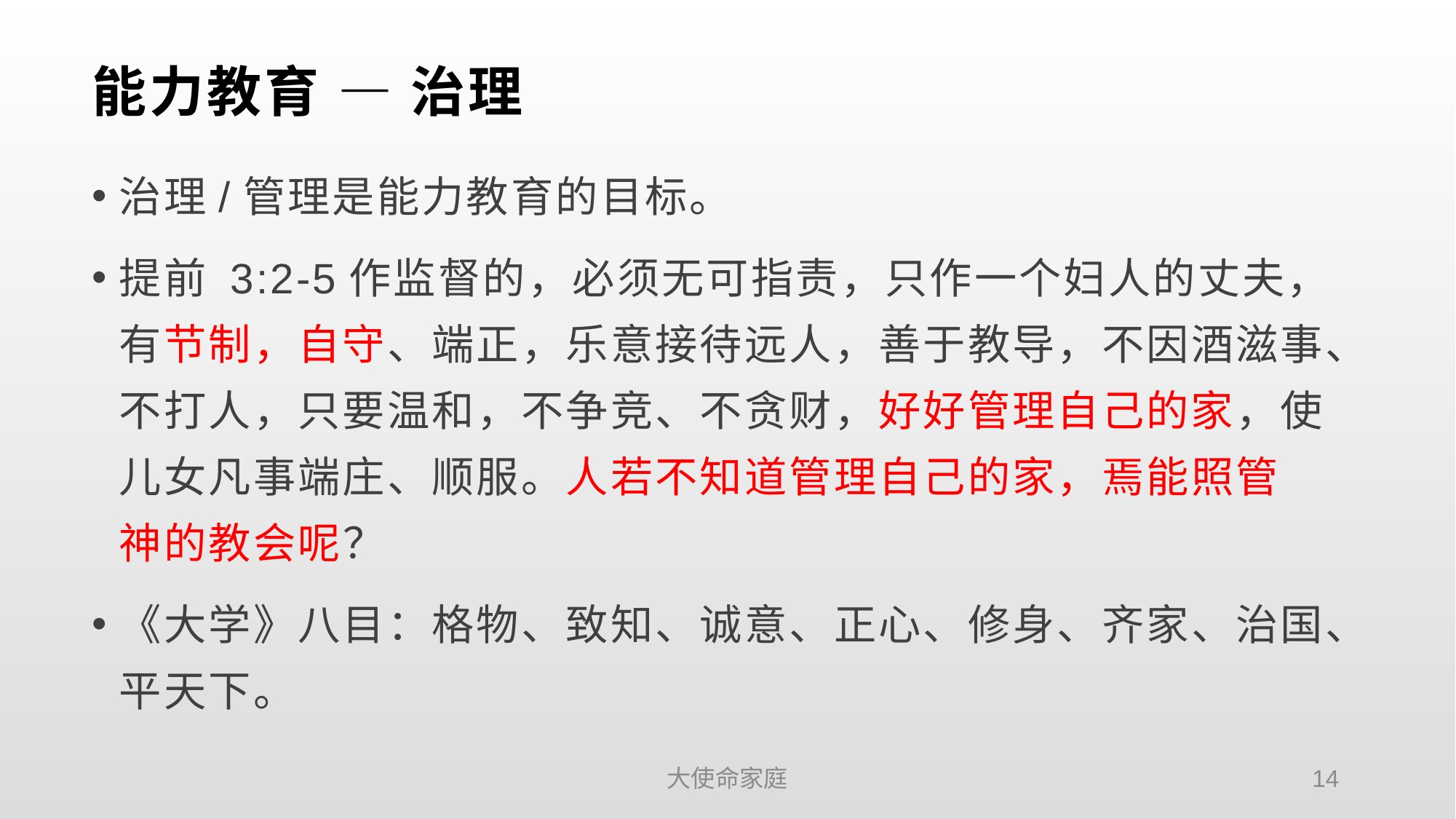

# 能力教育 — 治理
治理/管理是能力教育的目标。
提前 3:2-5作监督的，必须无可指责，只作一个妇人的丈夫，有节制，自守、端正，乐意接待远人，善于教导，不因酒滋事、不打人，只要温和，不争竞、不贪财，好好管理自己的家，使儿女凡事端庄、顺服。人若不知道管理自己的家，焉能照管　神的教会呢？
《大学》八目：格物、致知、诚意、正心、修身、齐家、治国、平天下。
大使命家庭
14